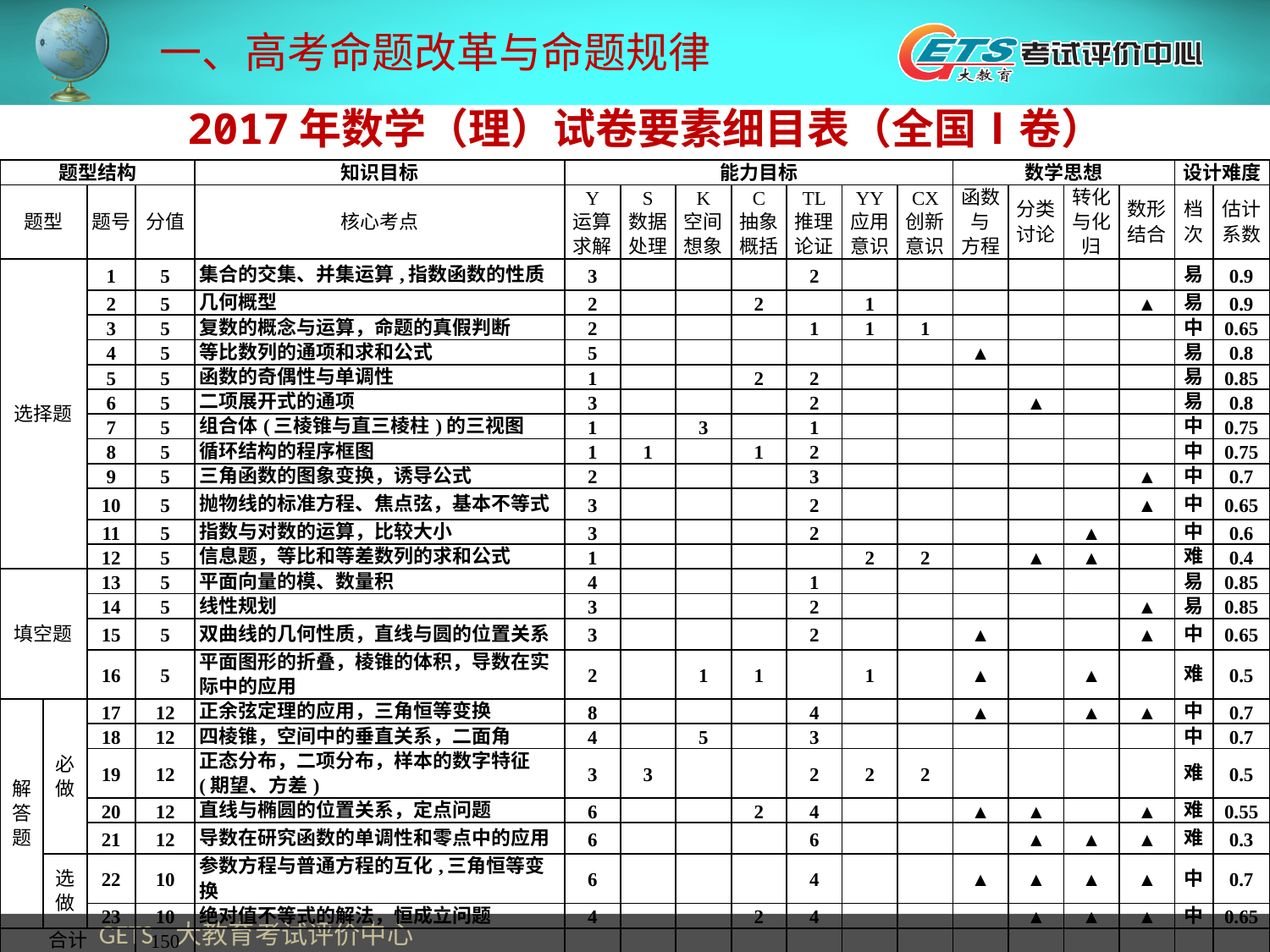

一、高考命题改革与命题规律
2017年数学（理）试卷要素细目表（全国Ⅰ卷）
| 题型结构 |  |  |  | 知识目标 | 能力目标 |  |  |  |  |  |  | 数学思想 |  |  |  | 设计难度 |  |
| --- | --- | --- | --- | --- | --- | --- | --- | --- | --- | --- | --- | --- | --- | --- | --- | --- | --- |
| 题型 |  | 题号 | 分值 | 核心考点 | Y 运算求解 | S 数据处理 | K 空间想象 | C 抽象概括 | TL 推理论证 | YY 应用意识 | CX 创新意识 | 函数与 方程 | 分类讨论 | 转化与化归 | 数形结合 | 档次 | 估计系数 |
| 选择题 |  | 1 | 5 | 集合的交集、并集运算,指数函数的性质 | 3 |  |  |  | 2 |  |  |  |  |  |  | 易 | 0.9 |
|  |  | 2 | 5 | 几何概型 | 2 |  |  | 2 |  | 1 |  |  |  |  | ▲ | 易 | 0.9 |
|  |  | 3 | 5 | 复数的概念与运算，命题的真假判断 | 2 |  |  |  | 1 | 1 | 1 |  |  |  |  | 中 | 0.65 |
|  |  | 4 | 5 | 等比数列的通项和求和公式 | 5 |  |  |  |  |  |  | ▲ |  |  |  | 易 | 0.8 |
|  |  | 5 | 5 | 函数的奇偶性与单调性 | 1 |  |  | 2 | 2 |  |  |  |  |  |  | 易 | 0.85 |
|  |  | 6 | 5 | 二项展开式的通项 | 3 |  |  |  | 2 |  |  |  | ▲ |  |  | 易 | 0.8 |
|  |  | 7 | 5 | 组合体(三棱锥与直三棱柱)的三视图 | 1 |  | 3 |  | 1 |  |  |  |  |  |  | 中 | 0.75 |
|  |  | 8 | 5 | 循环结构的程序框图 | 1 | 1 |  | 1 | 2 |  |  |  |  |  |  | 中 | 0.75 |
|  |  | 9 | 5 | 三角函数的图象变换，诱导公式 | 2 |  |  |  | 3 |  |  |  |  |  | ▲ | 中 | 0.7 |
|  |  | 10 | 5 | 抛物线的标准方程、焦点弦，基本不等式 | 3 |  |  |  | 2 |  |  |  |  |  | ▲ | 中 | 0.65 |
|  |  | 11 | 5 | 指数与对数的运算，比较大小 | 3 |  |  |  | 2 |  |  |  |  | ▲ |  | 中 | 0.6 |
|  |  | 12 | 5 | 信息题，等比和等差数列的求和公式 | 1 |  |  |  |  | 2 | 2 |  | ▲ | ▲ |  | 难 | 0.4 |
| 填空题 |  | 13 | 5 | 平面向量的模、数量积 | 4 |  |  |  | 1 |  |  |  |  |  |  | 易 | 0.85 |
|  |  | 14 | 5 | 线性规划 | 3 |  |  |  | 2 |  |  |  |  |  | ▲ | 易 | 0.85 |
|  |  | 15 | 5 | 双曲线的几何性质，直线与圆的位置关系 | 3 |  |  |  | 2 |  |  | ▲ |  |  | ▲ | 中 | 0.65 |
|  |  | 16 | 5 | 平面图形的折叠，棱锥的体积，导数在实际中的应用 | 2 |  | 1 | 1 |  | 1 |  | ▲ |  | ▲ |  | 难 | 0.5 |
| 解答题 | 必做 | 17 | 12 | 正余弦定理的应用，三角恒等变换 | 8 |  |  |  | 4 |  |  | ▲ |  | ▲ | ▲ | 中 | 0.7 |
|  |  | 18 | 12 | 四棱锥，空间中的垂直关系，二面角 | 4 |  | 5 |  | 3 |  |  |  |  |  |  | 中 | 0.7 |
|  |  | 19 | 12 | 正态分布，二项分布，样本的数字特征(期望、方差) | 3 | 3 |  |  | 2 | 2 | 2 |  |  |  |  | 难 | 0.5 |
|  |  | 20 | 12 | 直线与椭圆的位置关系，定点问题 | 6 |  |  | 2 | 4 |  |  | ▲ | ▲ |  | ▲ | 难 | 0.55 |
|  |  | 21 | 12 | 导数在研究函数的单调性和零点中的应用 | 6 |  |  |  | 6 |  |  |  | ▲ | ▲ | ▲ | 难 | 0.3 |
|  | 选做 | 22 | 10 | 参数方程与普通方程的互化,三角恒等变换 | 6 |  |  |  | 4 |  |  | ▲ | ▲ | ▲ | ▲ | 中 | 0.7 |
|  |  | 23 | 10 | 绝对值不等式的解法，恒成立问题 | 4 |  |  | 2 | 4 |  |  |  | ▲ | ▲ | ▲ | 中 | 0.65 |
| 合计 |  |  | 150 |  |  |  |  |  |  |  |  |  |  |  |  |  |  |